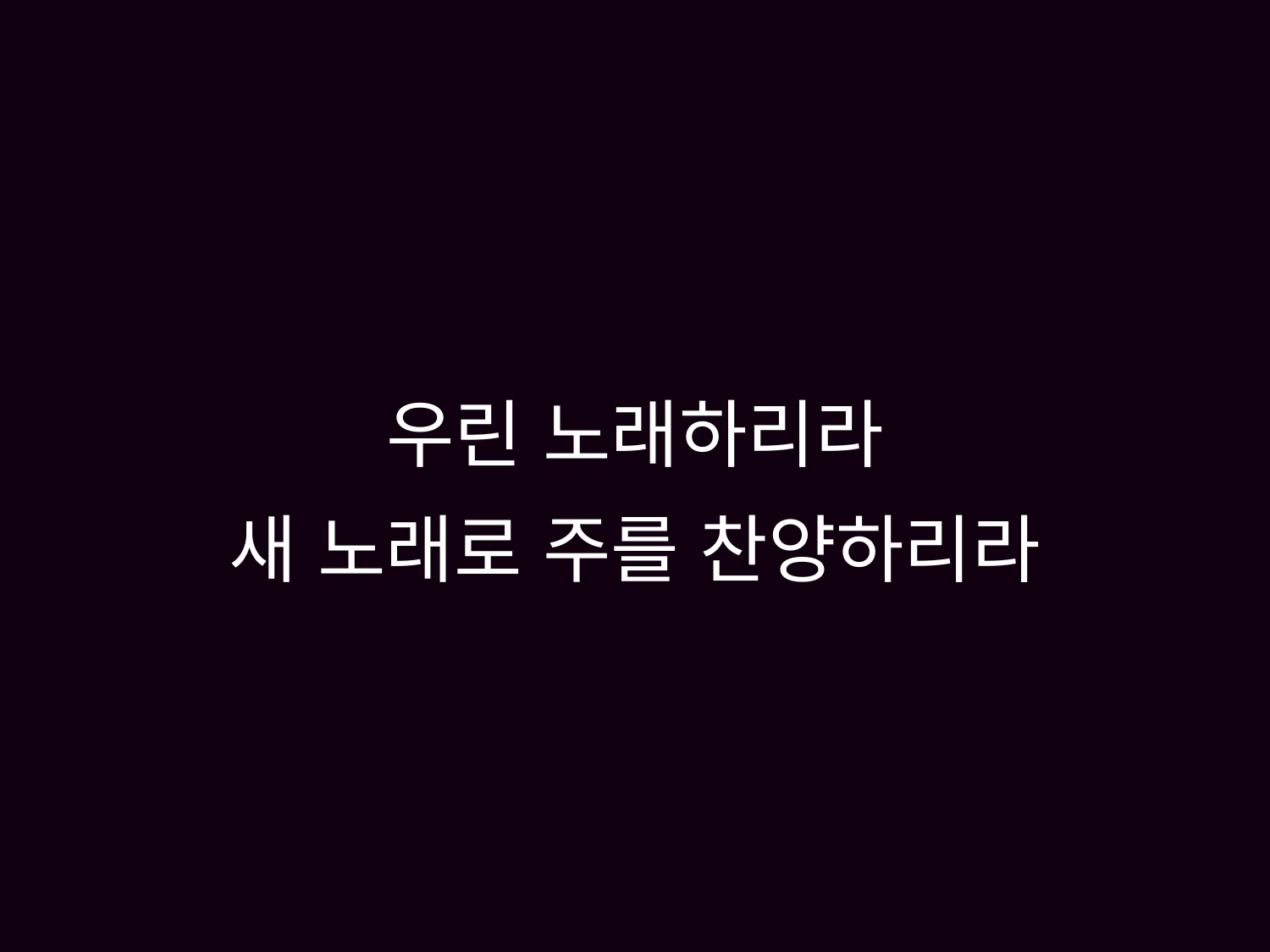

# 우린 노래하리라 새 노래로 주를 찬양하리라